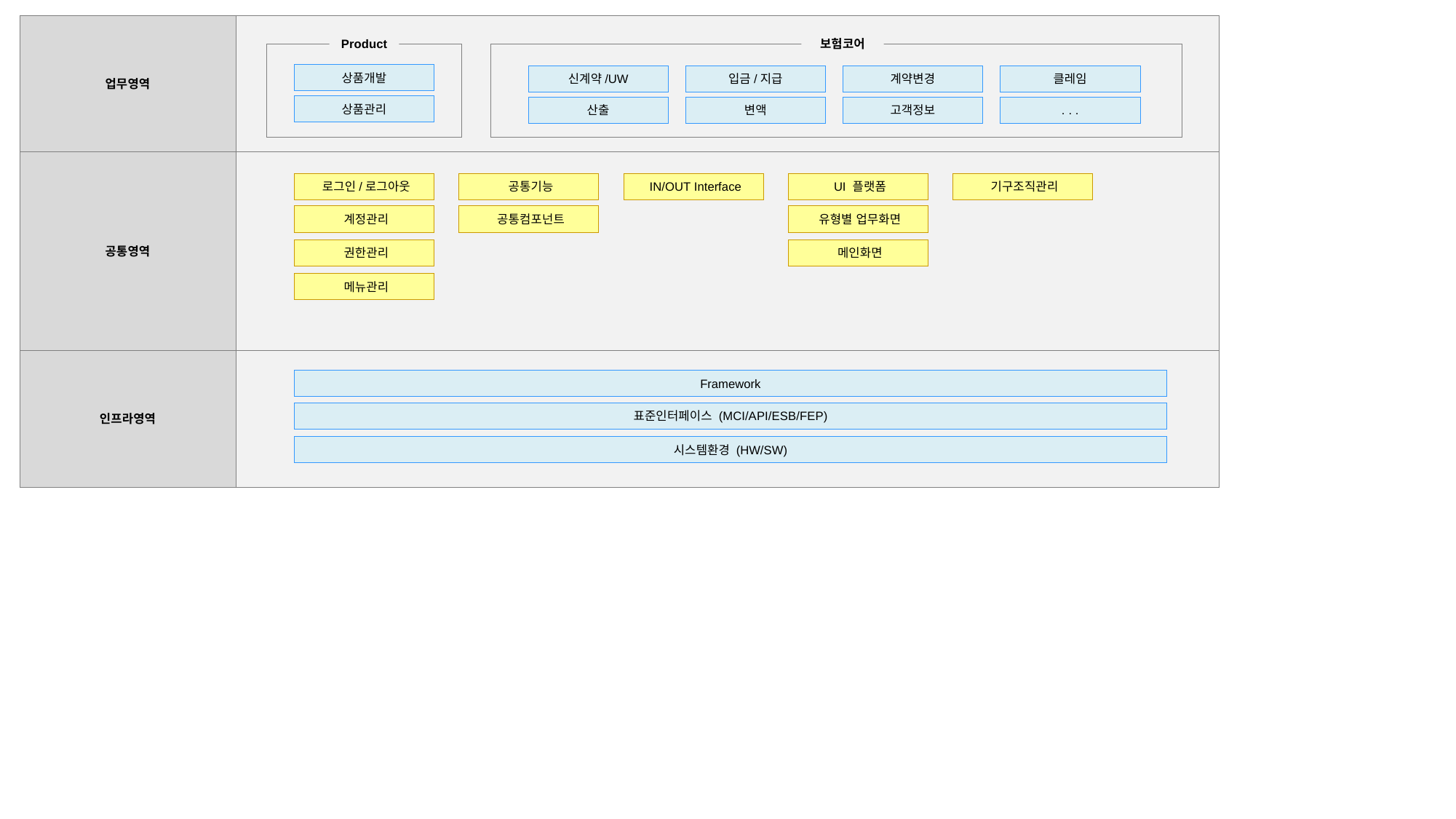

업무영역
Product
보험코어

상품개발
신계약/UW
입금/지급
계약변경
클레임
상품관리
산출
변액
고객정보
. . .

공통영역
로그인/로그아웃
공통기능
IN/OUT Interface
UI 플랫폼
기구조직관리
계정관리
공통컴포넌트
유형별 업무화면
권한관리
메인화면
메뉴관리

인프라영역
Framework
표준인터페이스 (MCI/API/ESB/FEP)
시스템환경 (HW/SW)